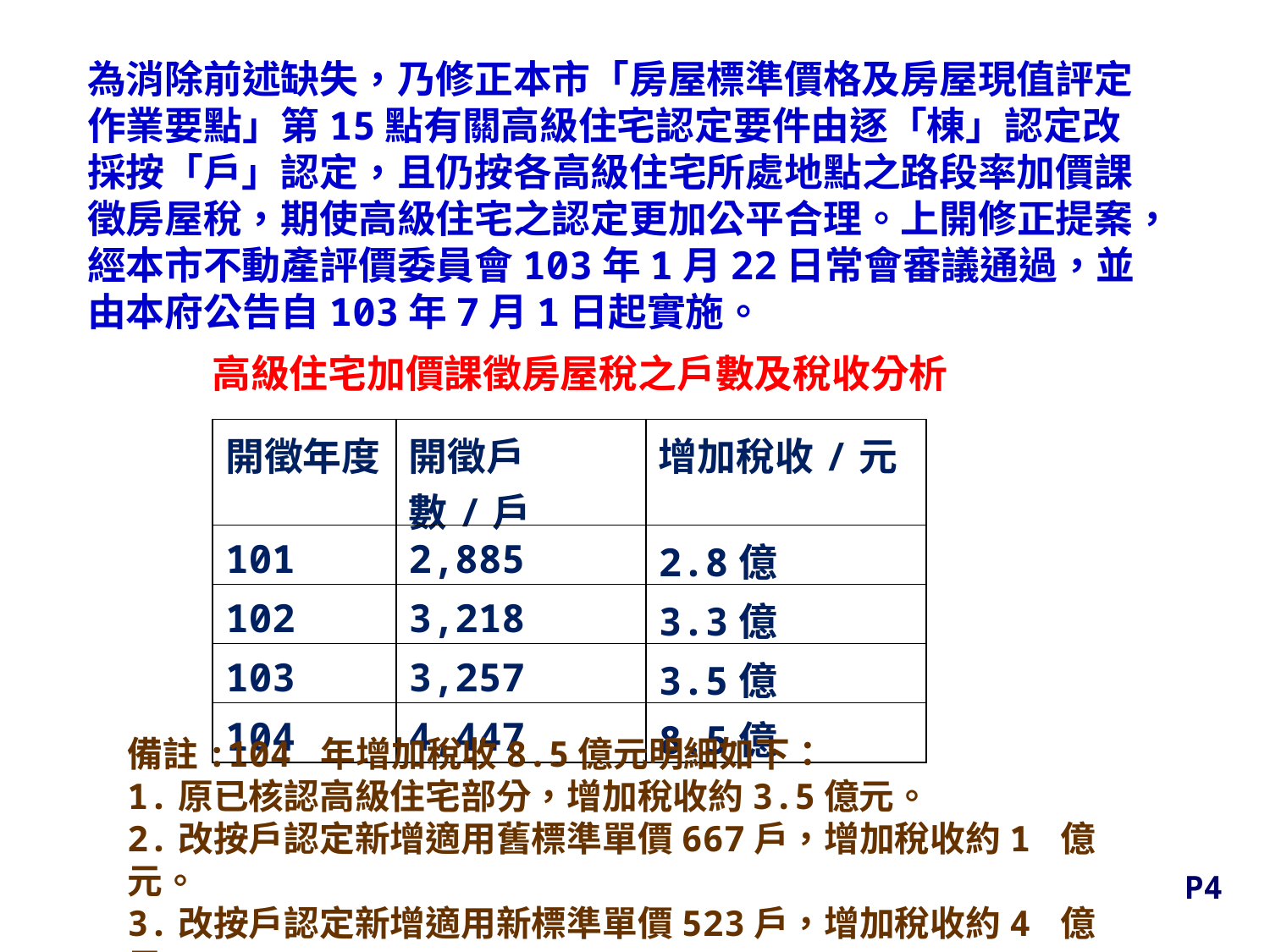

為消除前述缺失，乃修正本市「房屋標準價格及房屋現值評定作業要點」第15點有關高級住宅認定要件由逐「棟」認定改採按「戶」認定，且仍按各高級住宅所處地點之路段率加價課徵房屋稅，期使高級住宅之認定更加公平合理。上開修正提案，經本市不動產評價委員會103年1月22日常會審議通過，並由本府公告自103年7月1日起實施。
高級住宅加價課徵房屋稅之戶數及稅收分析
| 開徵年度 | 開徵戶數/戶 | 增加稅收/元 |
| --- | --- | --- |
| 101 | 2,885 | 2.8億 |
| 102 | 3,218 | 3.3億 |
| 103 | 3,257 | 3.5億 |
| 104 | 4,447 | 8.5億 |
備註:104 年增加稅收8.5億元明細如下：
1.原已核認高級住宅部分，增加稅收約3.5億元。
2.改按戶認定新增適用舊標準單價667戶，增加稅收約1 億元。
3.改按戶認定新增適用新標準單價523戶，增加稅收約4 億元。
P4